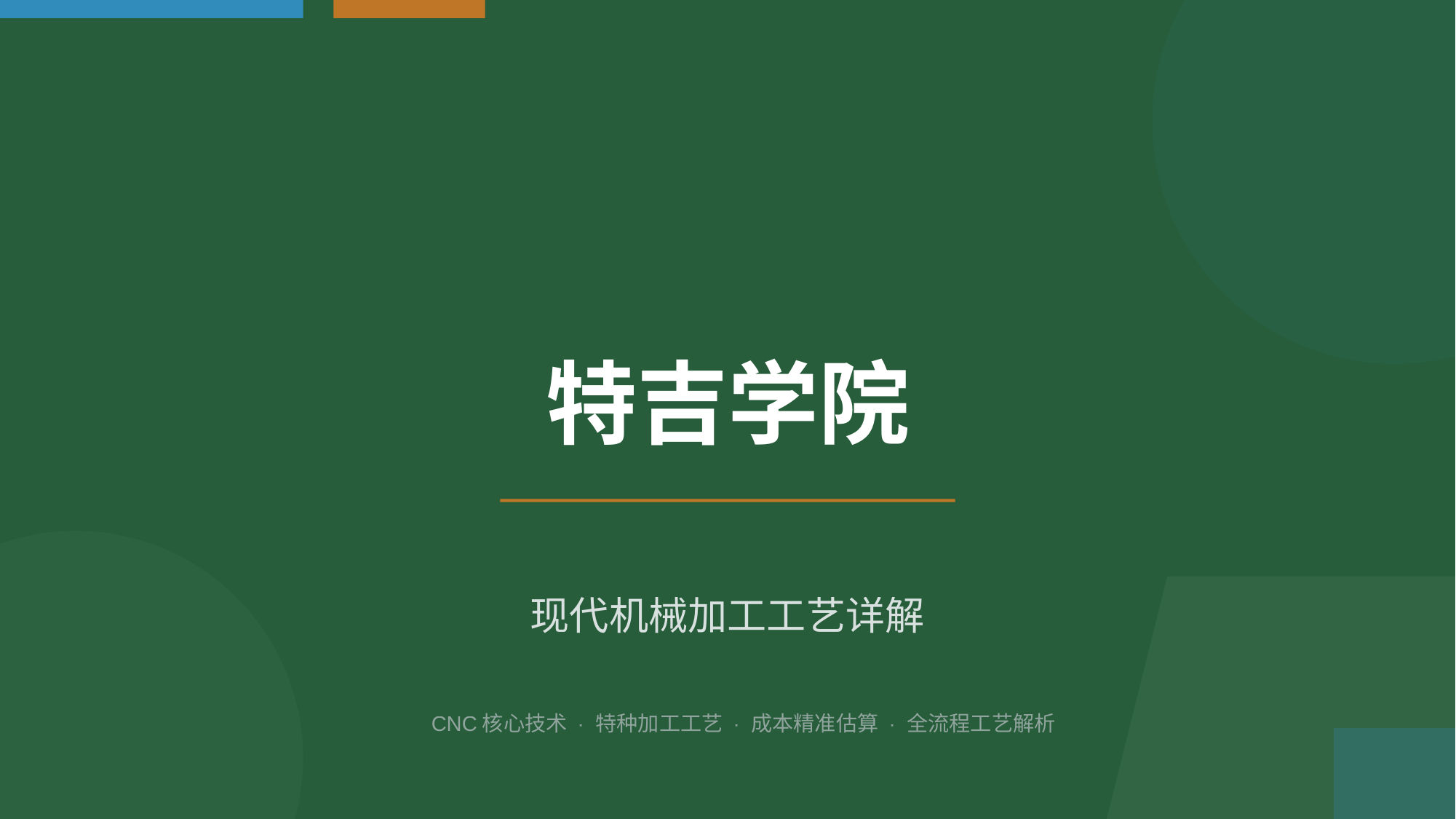

特吉学院

现代机械加工工艺详解

CNC核心技术 · 特种加工工艺 · 成本精准估算 · 全流程工艺解析